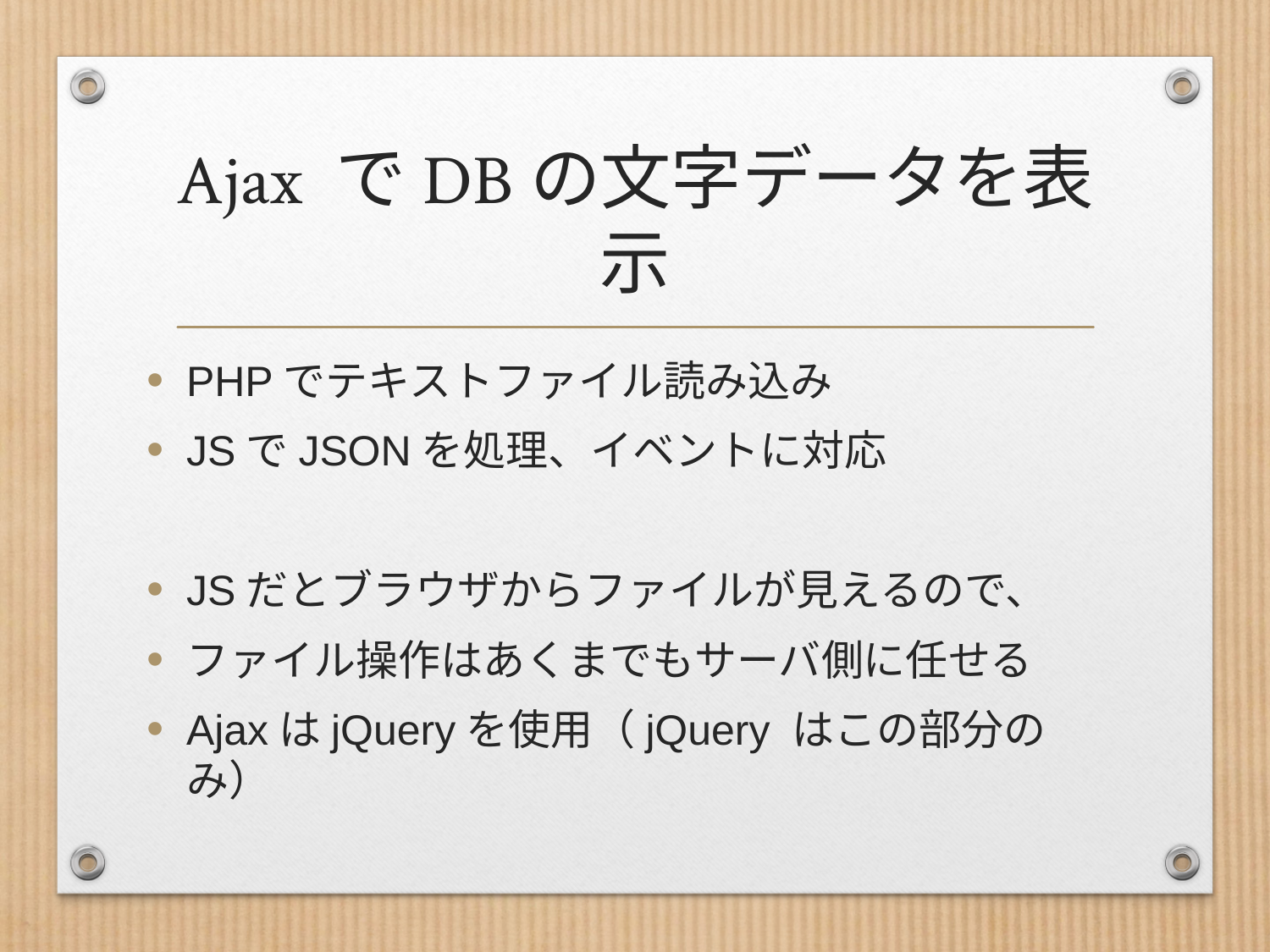

# Ajax でDBの文字データを表示
PHPでテキストファイル読み込み
JSでJSONを処理、イベントに対応

JSだとブラウザからファイルが見えるので、
ファイル操作はあくまでもサーバ側に任せる
AjaxはjQueryを使用（jQuery はこの部分のみ）